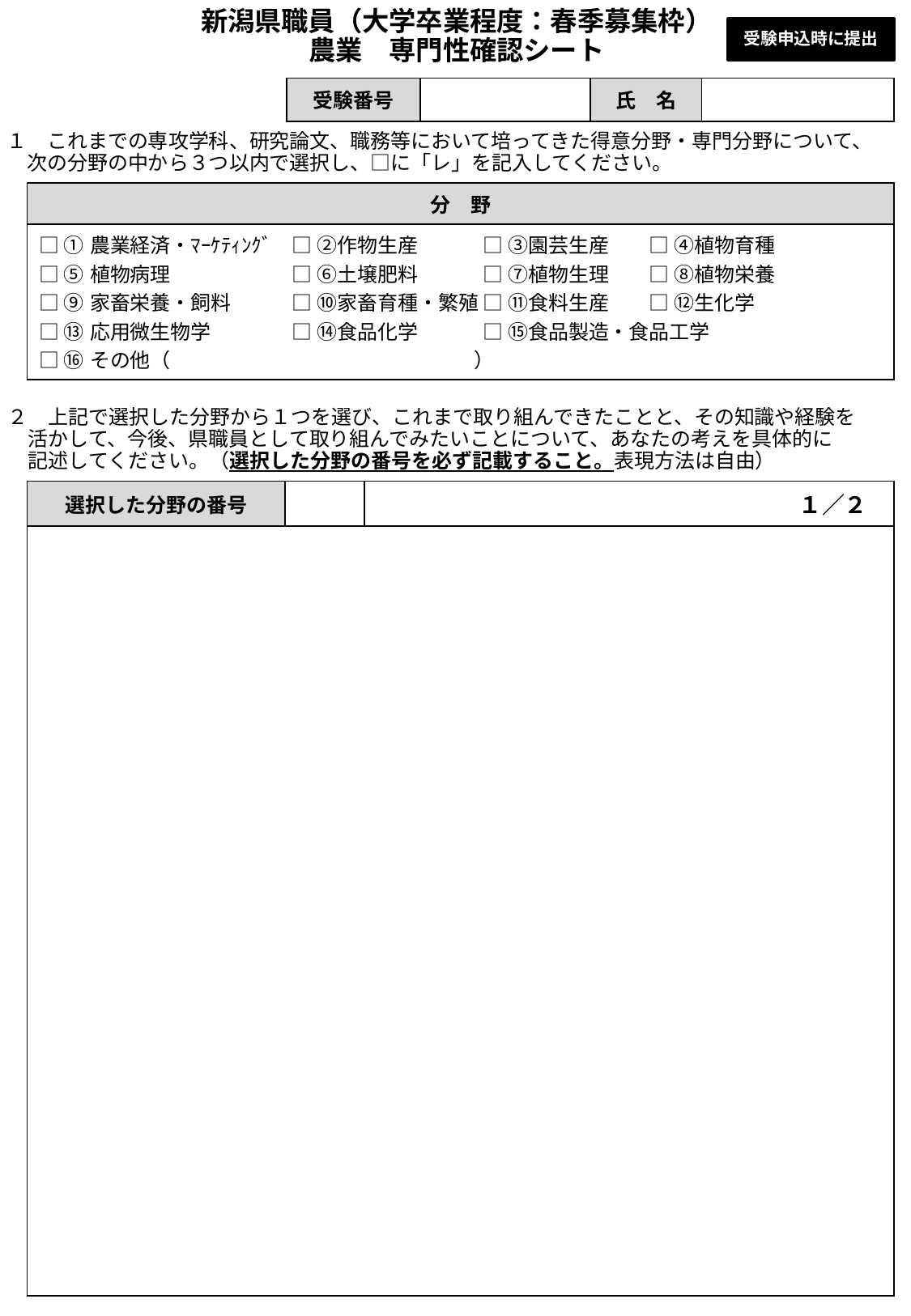

新潟県職員（大学卒業程度：春季募集枠）
農業　専門性確認シート
受験申込時に提出
| 受験番号 |  | 氏　名 |  |
| --- | --- | --- | --- |
１　これまでの専攻学科、研究論文、職務等において培ってきた得意分野・専門分野について、
　次の分野の中から３つ以内で選択し、□に「レ」を記入してください。
| 分　野 |
| --- |
| □ ①農業経済・ﾏｰｹﾃｨﾝｸﾞ　□ ②作物生産　　　 □ ③園芸生産　　□ ④植物育種　　 □ ⑤植物病理　　　　　　□ ⑥土壌肥料　　　 □ ⑦植物生理　　□ ⑧植物栄養　 □ ⑨家畜栄養・飼料　　　□ ⑩家畜育種・繁殖 □ ⑪食料生産　　□ ⑫生化学　　 □ ⑬応用微生物学　　　　□ ⑭食品化学　　　 □ ⑮食品製造・食品工学　 □ ⑯その他（　　　　　　　　　　　　　　　） |
２　上記で選択した分野から１つを選び、これまで取り組んできたことと、その知識や経験を
　活かして、今後、県職員として取り組んでみたいことについて、あなたの考えを具体的に
　記述してください。（選択した分野の番号を必ず記載すること。表現方法は自由）
| 選択した分野の番号 |  | １／２ |
| --- | --- | --- |
|  |  |  |